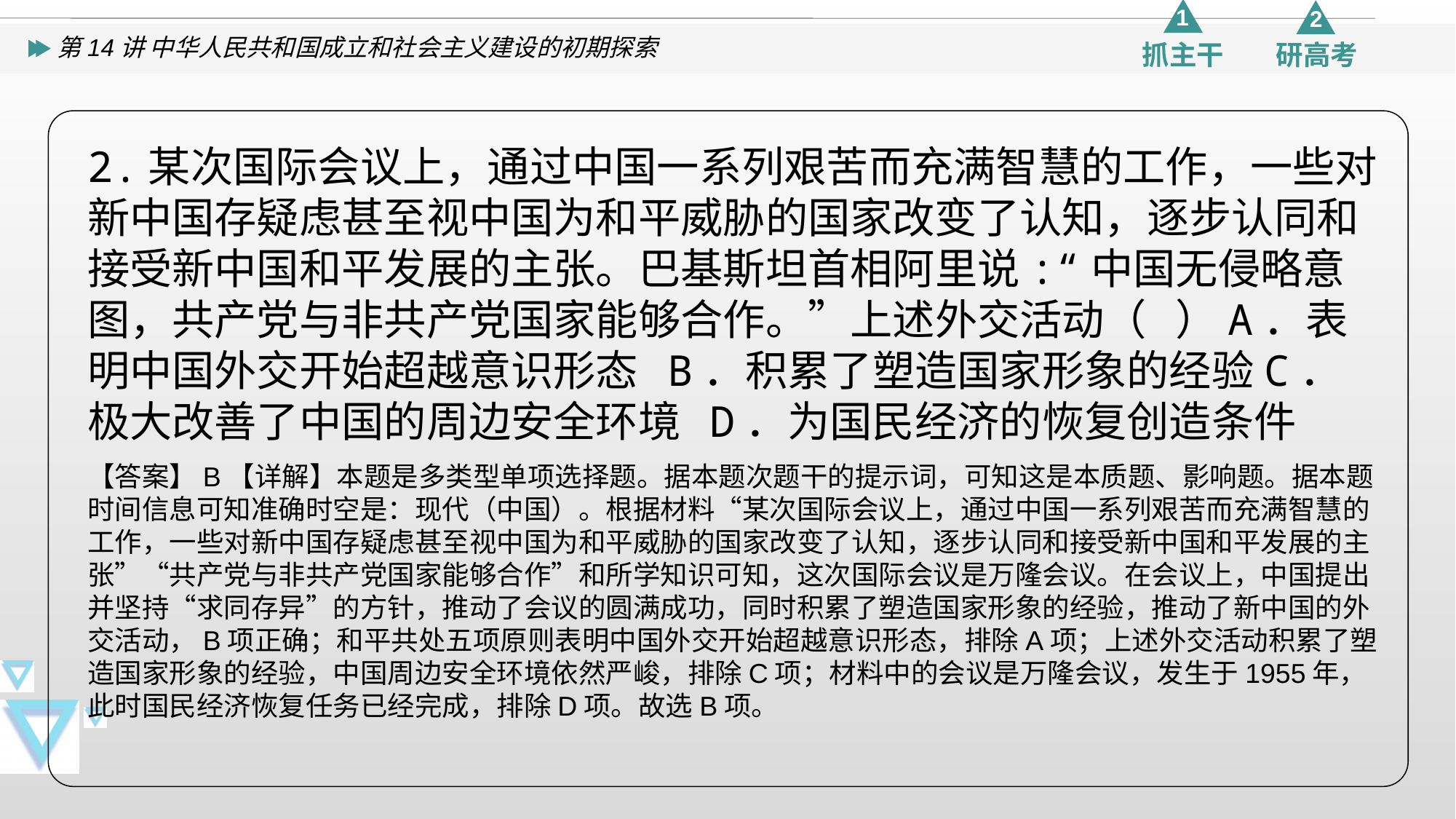

2.某次国际会议上，通过中国一系列艰苦而充满智慧的工作，一些对新中国存疑虑甚至视中国为和平威胁的国家改变了认知，逐步认同和接受新中国和平发展的主张。巴基斯坦首相阿里说:“中国无侵略意图，共产党与非共产党国家能够合作。”上述外交活动（   ）A．表明中国外交开始超越意识形态  B．积累了塑造国家形象的经验C．极大改善了中国的周边安全环境  D．为国民经济的恢复创造条件

【答案】B【详解】本题是多类型单项选择题。据本题次题干的提示词，可知这是本质题、影响题。据本题时间信息可知准确时空是：现代（中国）。根据材料“某次国际会议上，通过中国一系列艰苦而充满智慧的工作，一些对新中国存疑虑甚至视中国为和平威胁的国家改变了认知，逐步认同和接受新中国和平发展的主张”“共产党与非共产党国家能够合作”和所学知识可知，这次国际会议是万隆会议。在会议上，中国提出并坚持“求同存异”的方针，推动了会议的圆满成功，同时积累了塑造国家形象的经验，推动了新中国的外交活动，B项正确；和平共处五项原则表明中国外交开始超越意识形态，排除A项；上述外交活动积累了塑造国家形象的经验，中国周边安全环境依然严峻，排除C项；材料中的会议是万隆会议，发生于1955年，此时国民经济恢复任务已经完成，排除D项。故选B项。